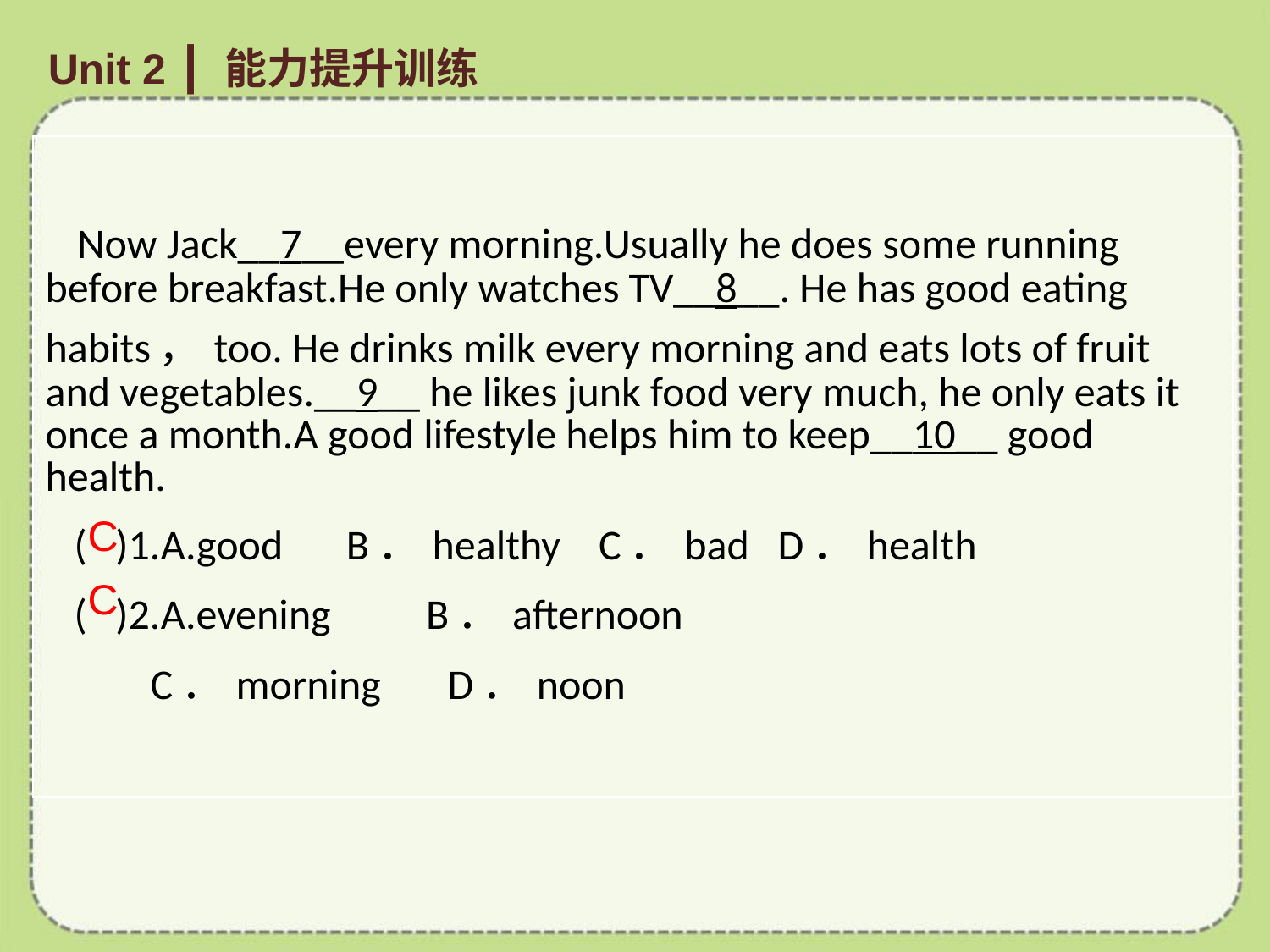

Unit 2 ┃ 能力提升训练
| Now Jack\_\_7\_\_every morning.Usually he does some running before breakfast.He only watches TV\_\_8\_\_. He has good eating habits，too. He drinks milk every morning and eats lots of fruit and vegetables.\_\_9\_\_ he likes junk food very much, he only eats it once a month.A good lifestyle helps him to keep\_\_10\_\_ good health. ( )1.A.good　B．healthy C．bad D．health ( )2.A.evening B．afternoon C．morning D．noon |
| --- |
C
C